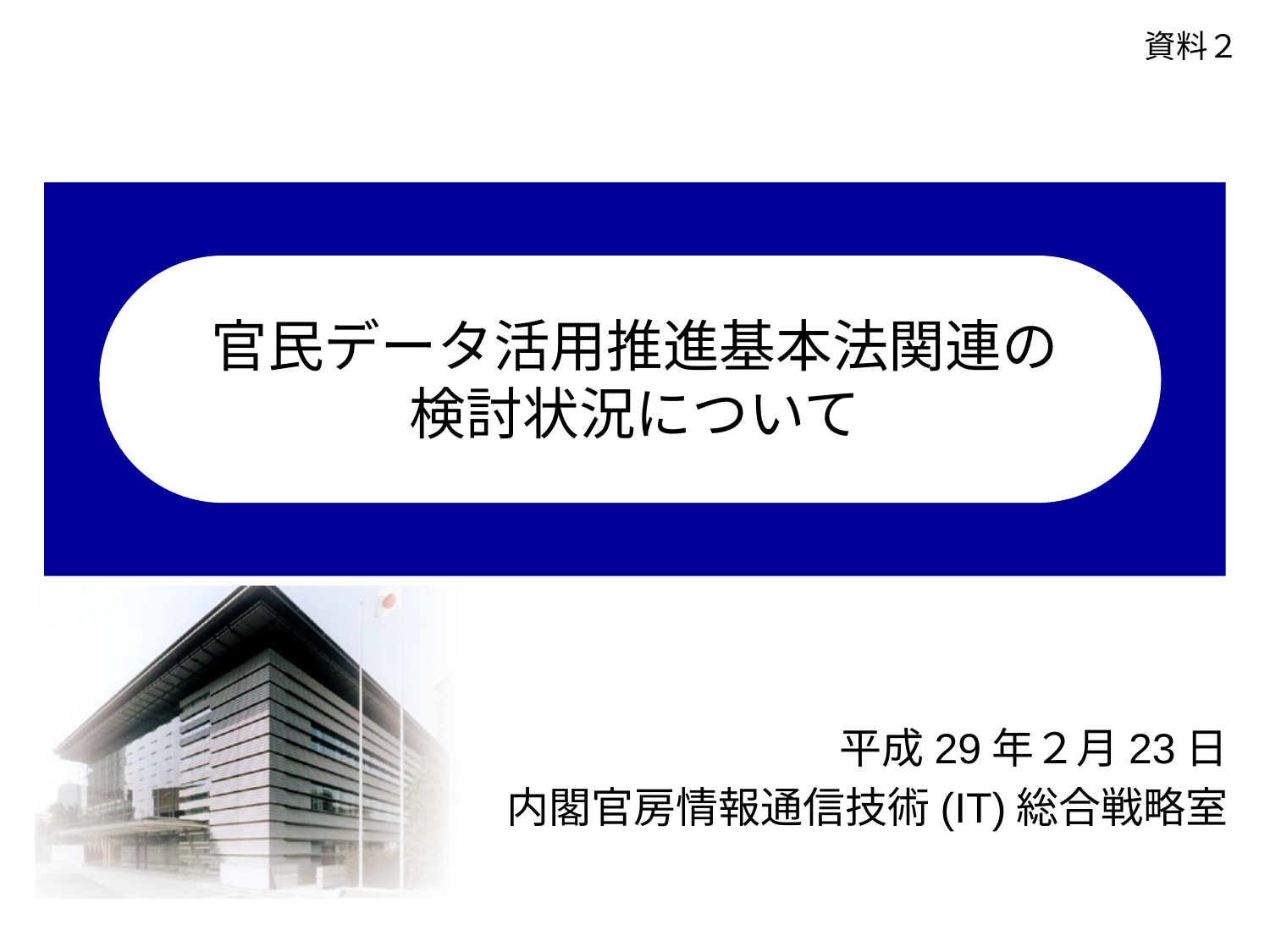

資料２
# 官民データ活用推進基本法関連の 検討状況について
平成29年２月23日
内閣官房情報通信技術(IT)総合戦略室